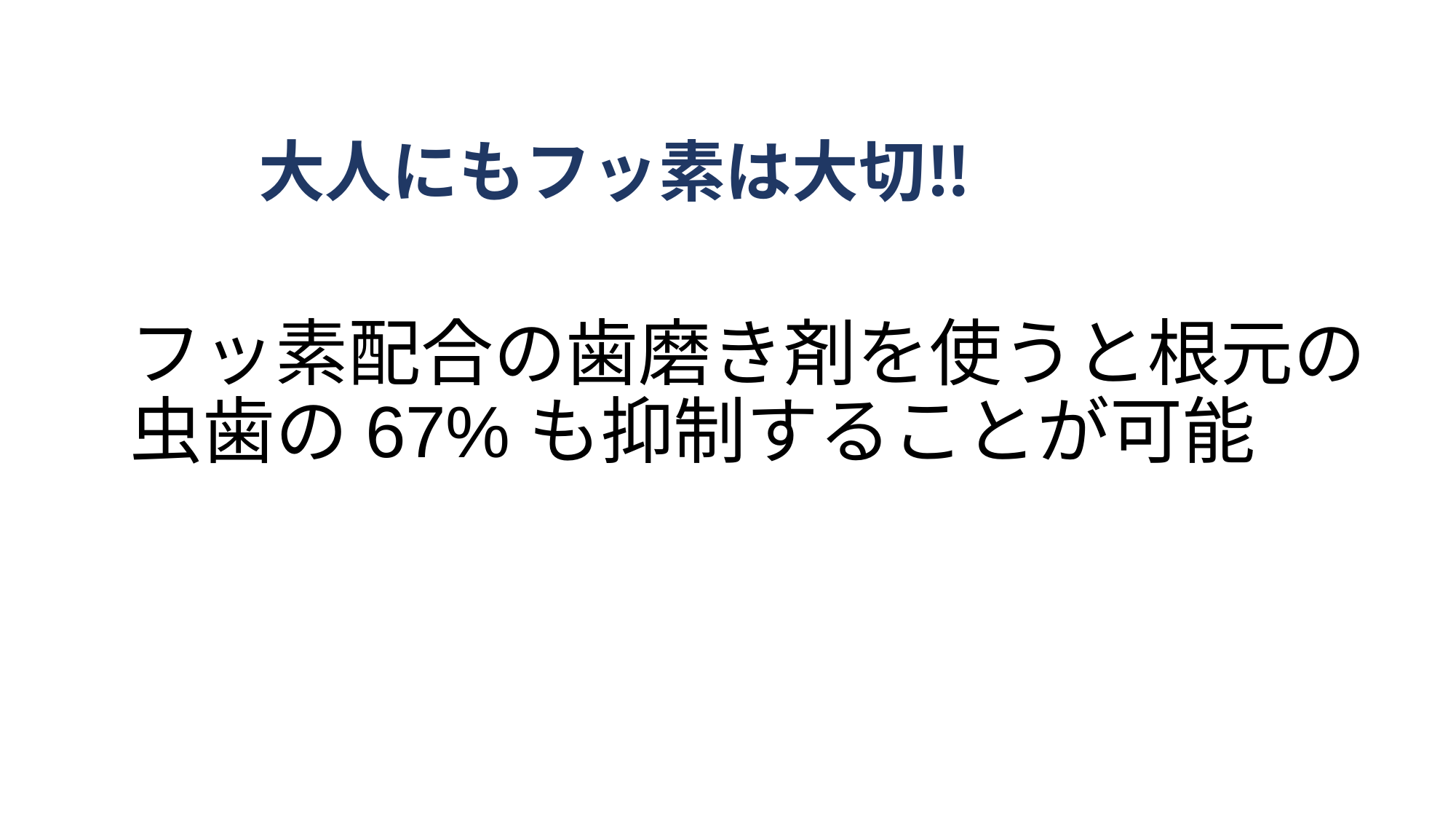

# 大人にもフッ素は大切‼︎
フッ素配合の歯磨き剤を使うと根元の虫歯の67%も抑制することが可能